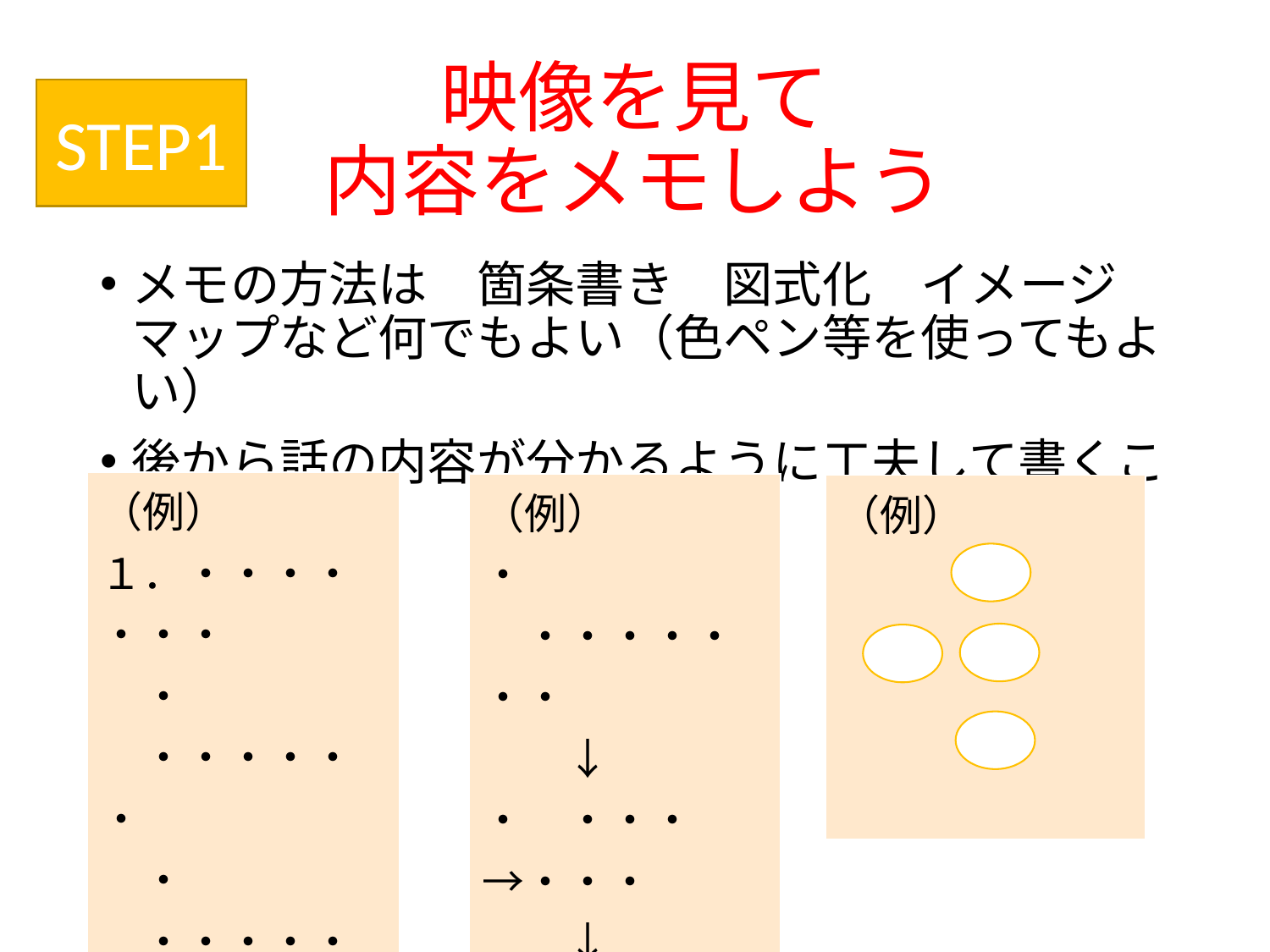

# 映像を見て 内容をメモしよう
STEP1
メモの方法は　箇条書き　図式化　イメージマップなど何でもよい（色ペン等を使ってもよい）
後から話の内容が分かるように工夫して書くこと
| （例） １．・・・・・・・ 　・　・・・・・・ 　・　・・・・・・ ２．・・・・・・・ 　・　・・・・・・ |
| --- |
| （例） ・　・・・・・・・ 　　↓ ・　・・・　→・・・ 　　↓　 ・　・・・・・ |
| --- |
| （例） |
| --- |